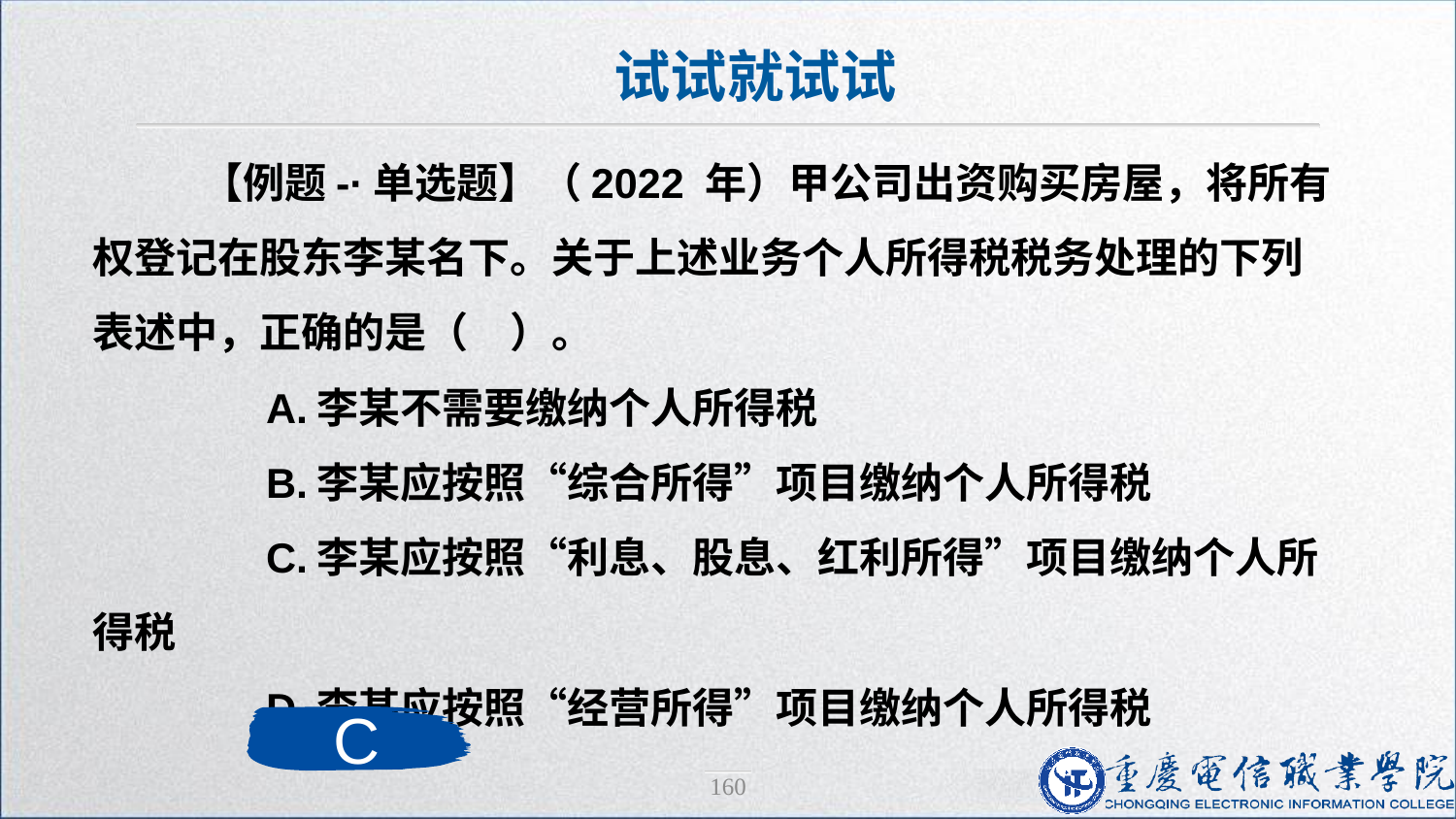

试试就试试
  【例题-·单选题】（2022 年）甲公司出资购买房屋，将所有权登记在股东李某名下。关于上述业务个人所得税税务处理的下列表述中，正确的是（　）。
　　A.李某不需要缴纳个人所得税
　　B.李某应按照“综合所得”项目缴纳个人所得税
　　C.李某应按照“利息、股息、红利所得”项目缴纳个人所得税
　　D.李某应按照“经营所得”项目缴纳个人所得税

C
160